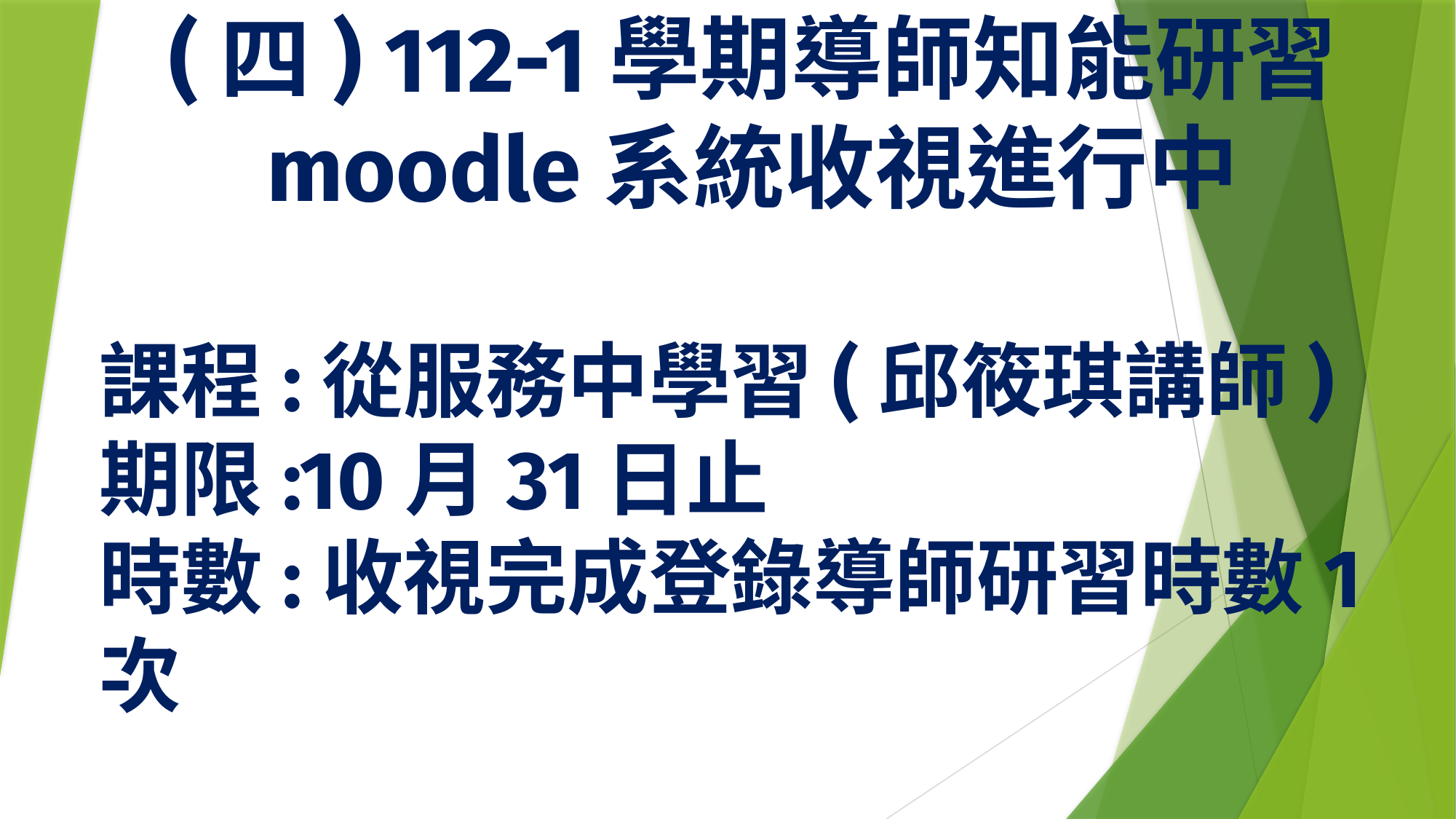

(四) 112-1學期導師知能研習
moodle系統收視進行中

課程:從服務中學習(邱筱琪講師)
期限:10月31日止
時數:收視完成登錄導師研習時數1次